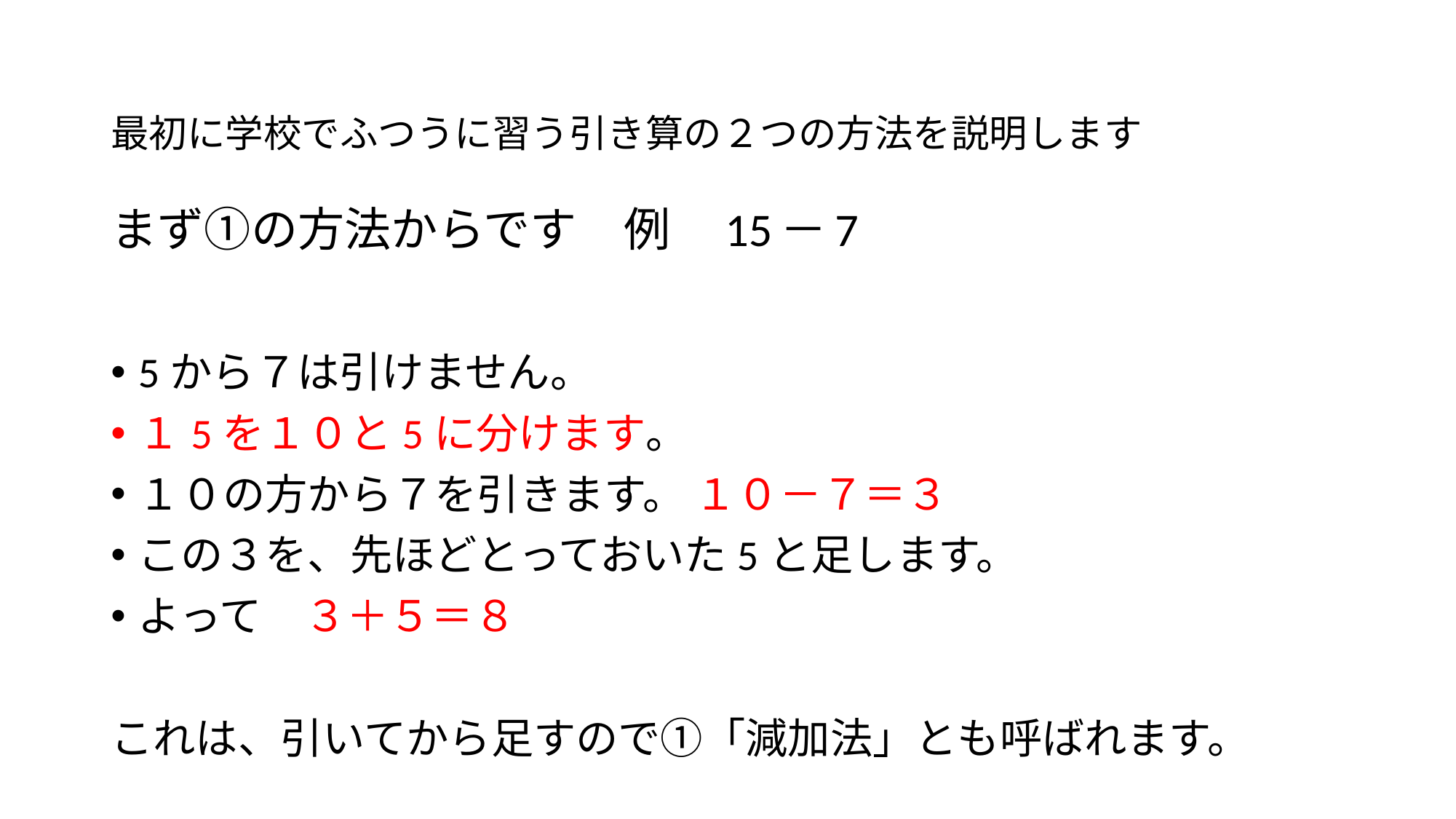

# 最初に学校でふつうに習う引き算の２つの方法を説明します まず①の方法からです　例　15－7
5から７は引けません。
１5を１０と5に分けます。
１０の方から７を引きます。 １０－７＝３
この３を、先ほどとっておいた5と足します。
よって　３＋５＝８

これは、引いてから足すので①「減加法」とも呼ばれます。